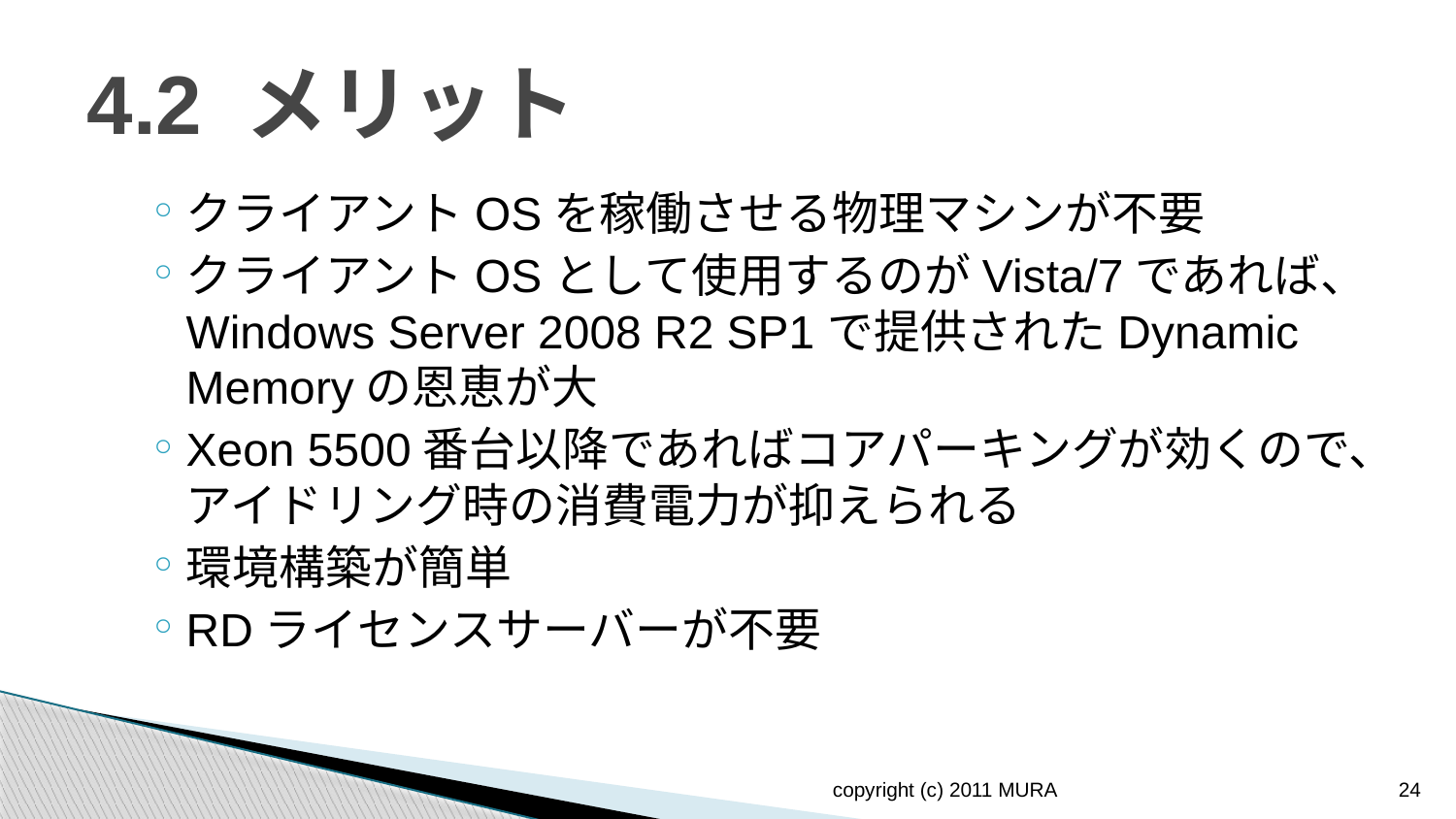

# 4.2 メリット
クライアントOSを稼働させる物理マシンが不要
クライアントOSとして使用するのがVista/7であれば、Windows Server 2008 R2 SP1で提供されたDynamic Memoryの恩恵が大
Xeon 5500番台以降であればコアパーキングが効くので、アイドリング時の消費電力が抑えられる
環境構築が簡単
RDライセンスサーバーが不要
copyright (c) 2011 MURA
24